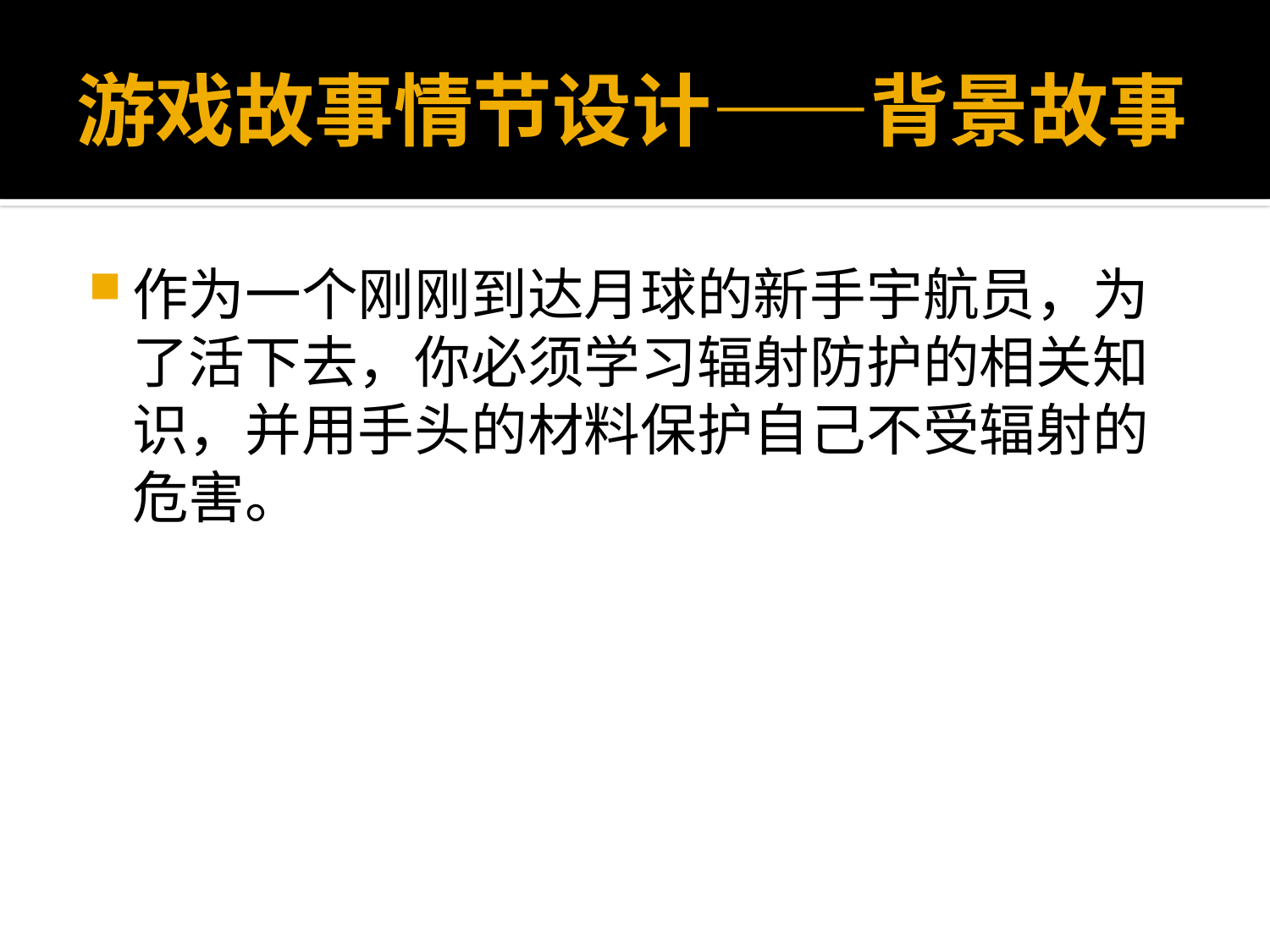

# 游戏故事情节设计——背景故事
作为一个刚刚到达月球的新手宇航员，为了活下去，你必须学习辐射防护的相关知识，并用手头的材料保护自己不受辐射的危害。